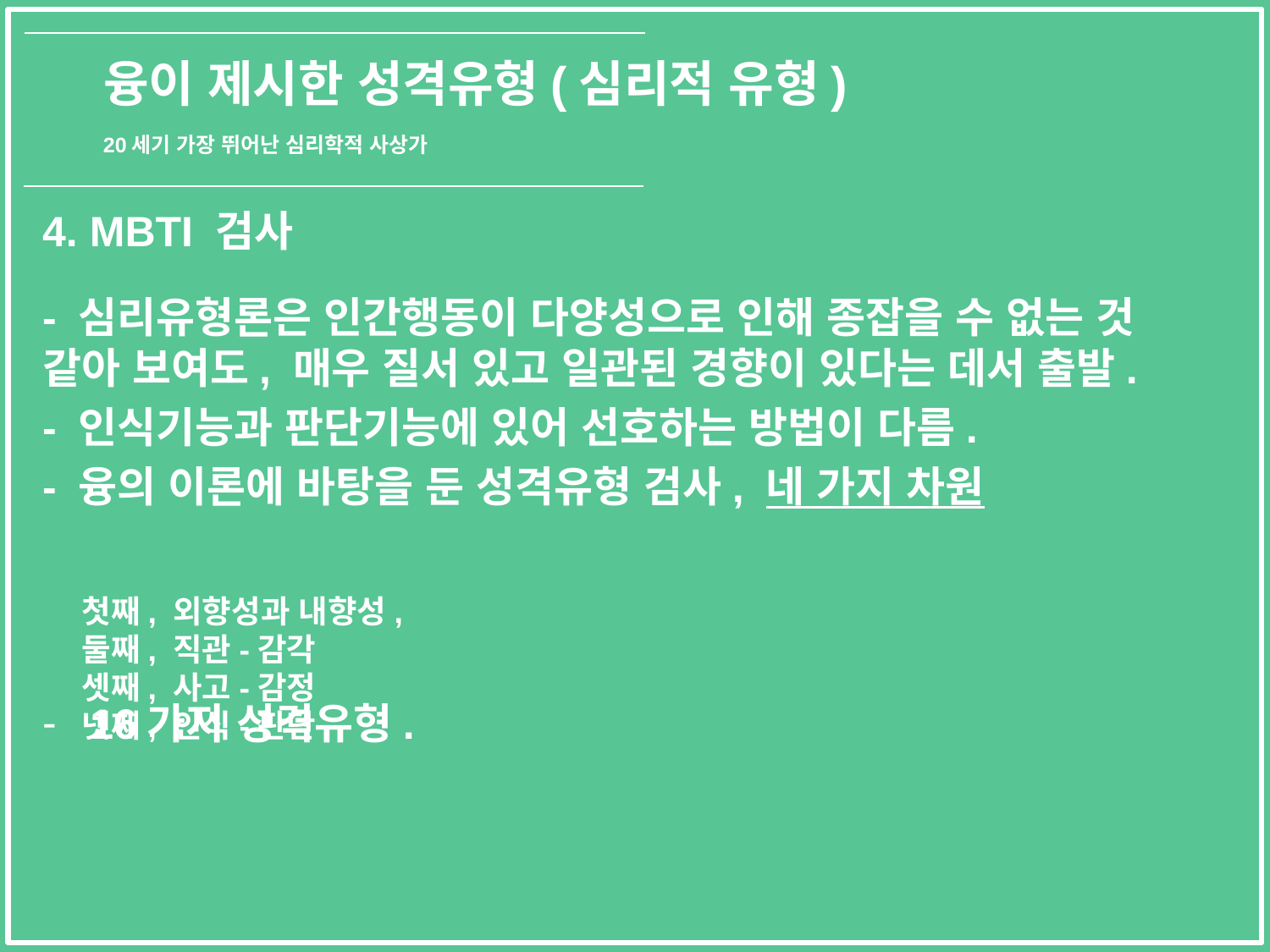

융이 제시한 성격유형(심리적 유형)

20세기 가장 뛰어난 심리학적 사상가
4. MBTI 검사

- 심리유형론은 인간행동이 다양성으로 인해 종잡을 수 없는 것 같아 보여도, 매우 질서 있고 일관된 경향이 있다는 데서 출발.
- 인식기능과 판단기능에 있어 선호하는 방법이 다름.
- 융의 이론에 바탕을 둔 성격유형 검사, 네 가지 차원

16가지 성격유형.

첫째, 외향성과 내향성,
둘째, 직관-감각
셋째, 사고-감정
넷째, 인식-판단